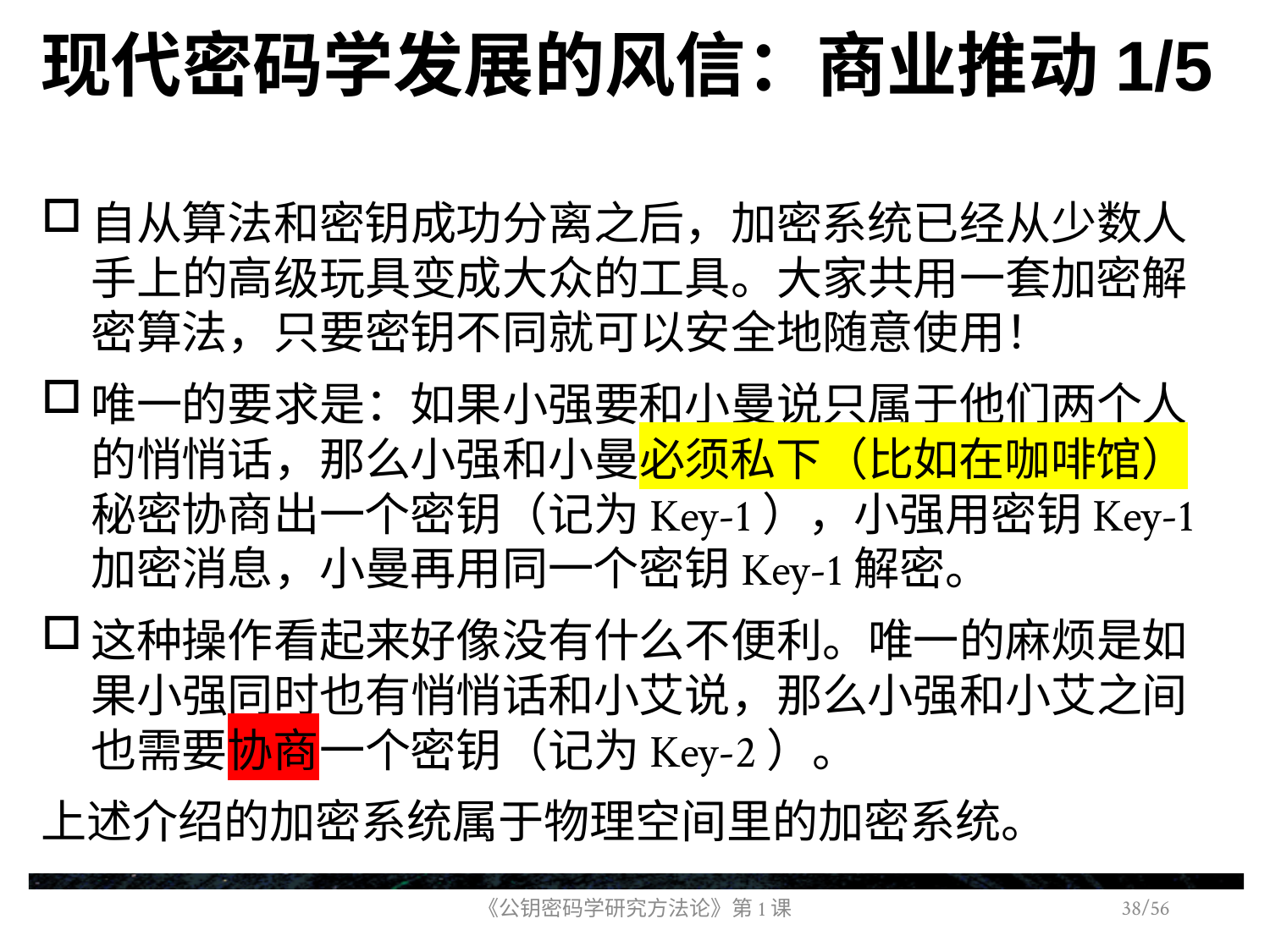

# 现代密码学发展的风信：商业推动1/5
自从算法和密钥成功分离之后，加密系统已经从少数人手上的高级玩具变成大众的工具。大家共用一套加密解密算法，只要密钥不同就可以安全地随意使用！
唯一的要求是：如果小强要和小曼说只属于他们两个人的悄悄话，那么小强和小曼必须私下（比如在咖啡馆）秘密协商出一个密钥（记为Key-1），小强用密钥Key-1加密消息，小曼再用同一个密钥Key-1解密。
这种操作看起来好像没有什么不便利。唯一的麻烦是如果小强同时也有悄悄话和小艾说，那么小强和小艾之间也需要协商一个密钥（记为Key-2）。
上述介绍的加密系统属于物理空间里的加密系统。
《公钥密码学研究方法论》第1课
38/56